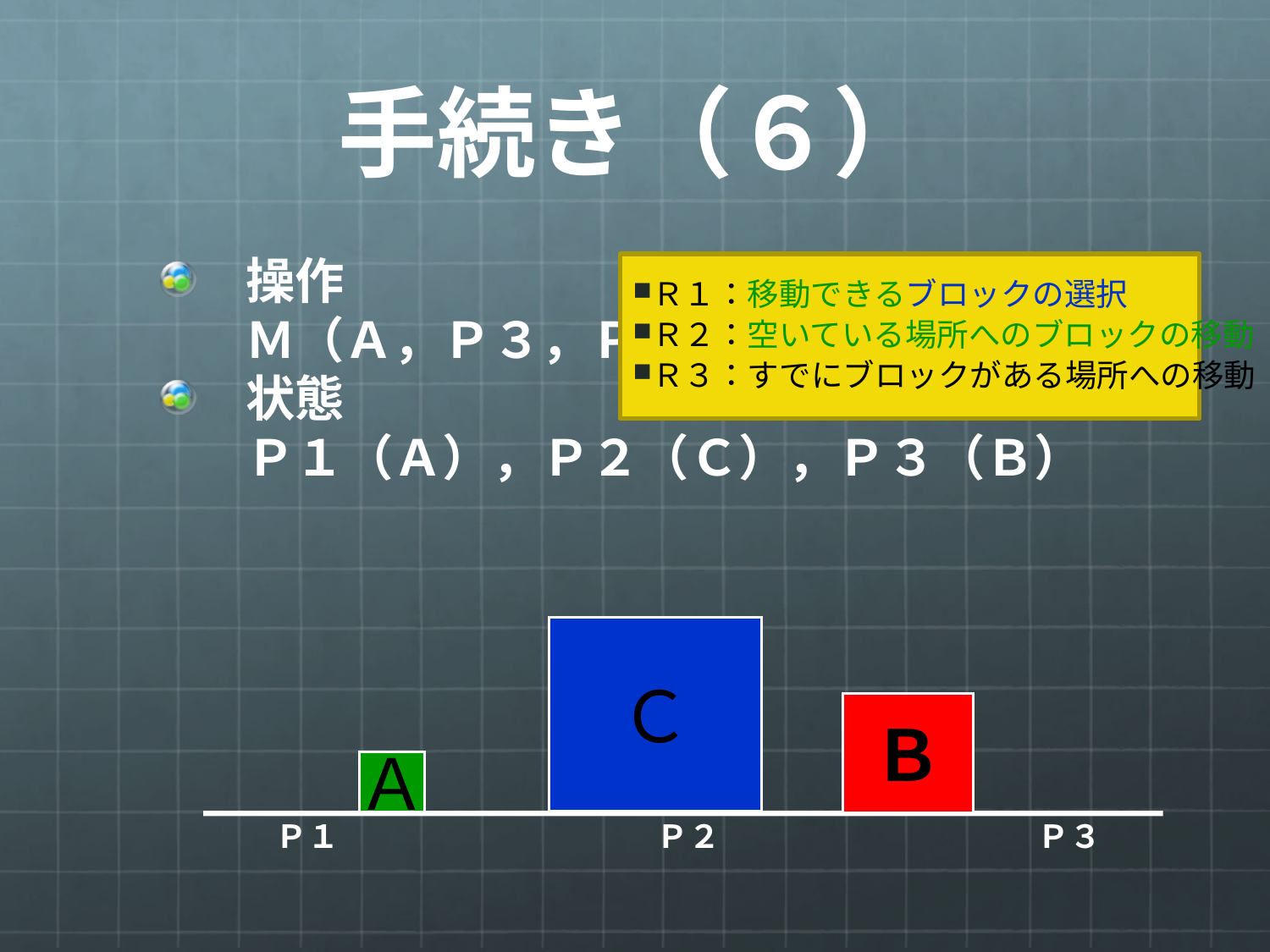

# 手続き（６）
操作
	Ｍ（Ａ，Ｐ３，Ｐ１）
状態
	Ｐ１（Ａ），Ｐ２（Ｃ），Ｐ３（Ｂ）
Ｒ１：移動できるブロックの選択
Ｒ２：空いている場所へのブロックの移動
Ｒ３：すでにブロックがある場所への移動
Ｃ
Ｂ
Ａ
Ｐ１　　　　　　　　　　Ｐ２　　　　　　　　　　Ｐ３